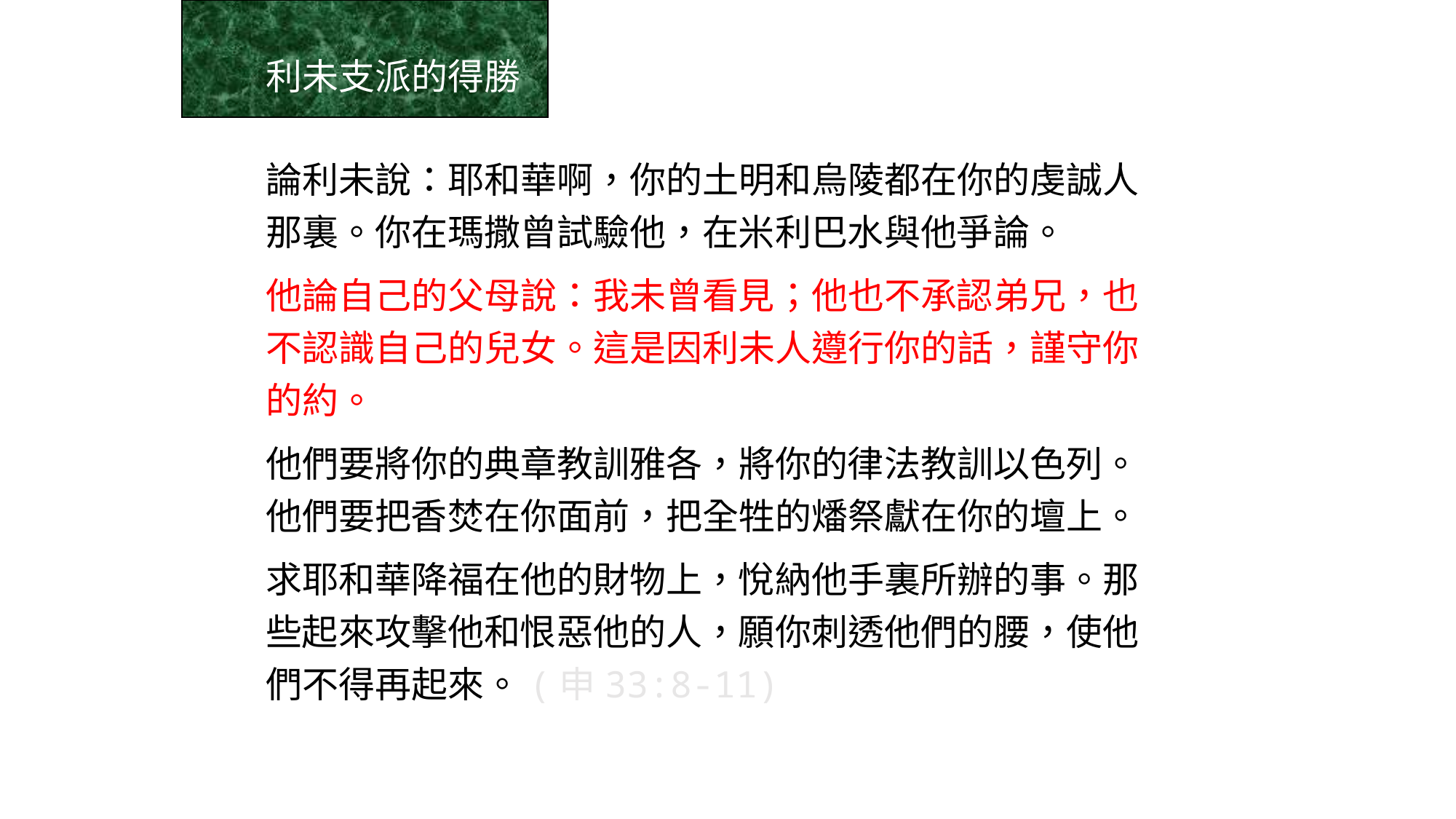

利未支派的得勝
論利未說：耶和華啊，你的土明和烏陵都在你的虔誠人那裏。你在瑪撒曾試驗他，在米利巴水與他爭論。
他論自己的父母說：我未曾看見；他也不承認弟兄，也不認識自己的兒女。這是因利未人遵行你的話，謹守你的約。
他們要將你的典章教訓雅各，將你的律法教訓以色列。他們要把香焚在你面前，把全牲的燔祭獻在你的壇上。
求耶和華降福在他的財物上，悅納他手裏所辦的事。那些起來攻擊他和恨惡他的人，願你刺透他們的腰，使他們不得再起來。(申33:8-11)